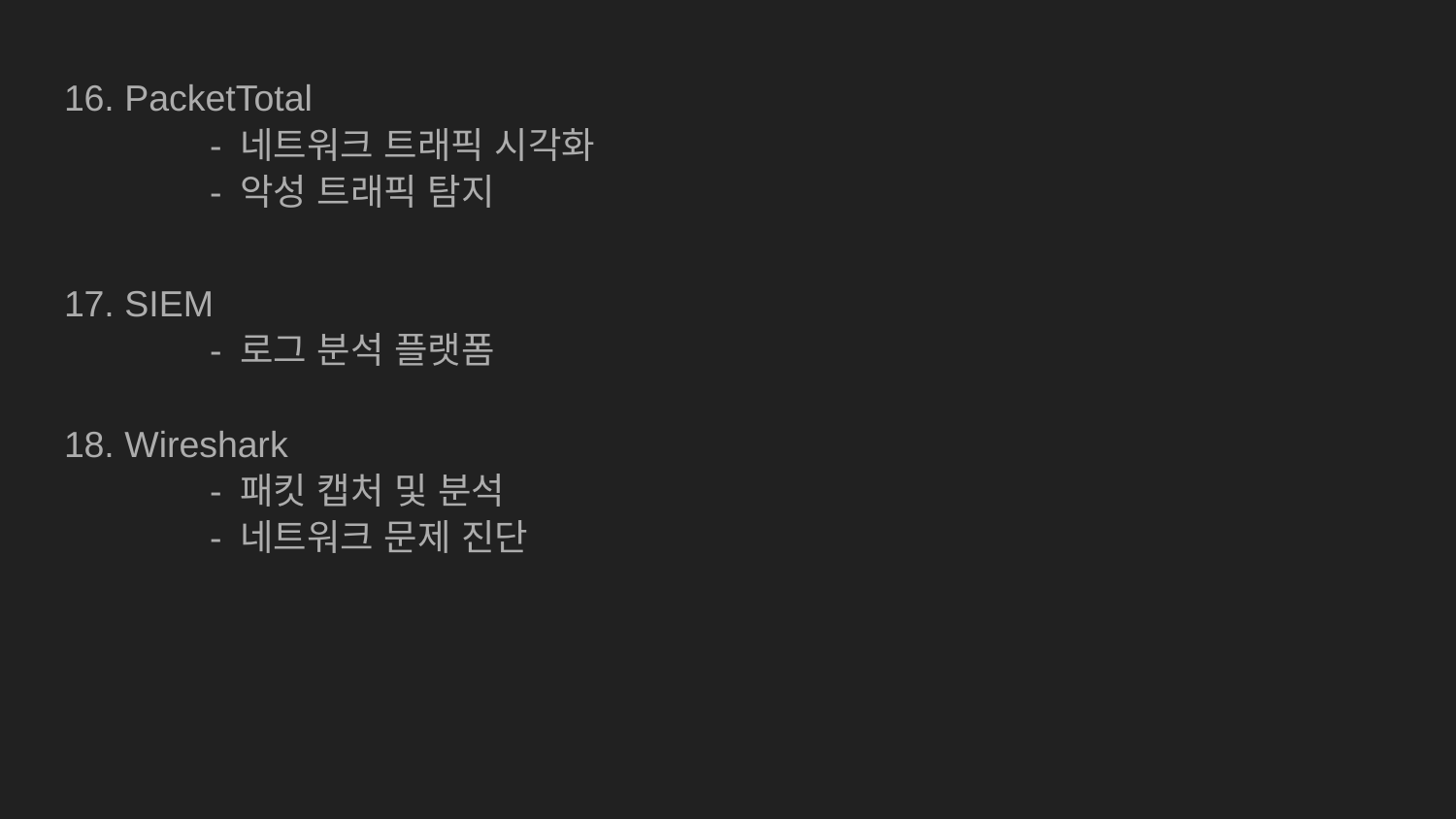

16. PacketTotal
	- 네트워크 트래픽 시각화
	- 악성 트래픽 탐지
17. SIEM
	- 로그 분석 플랫폼
18. Wireshark
	- 패킷 캡처 및 분석
	- 네트워크 문제 진단